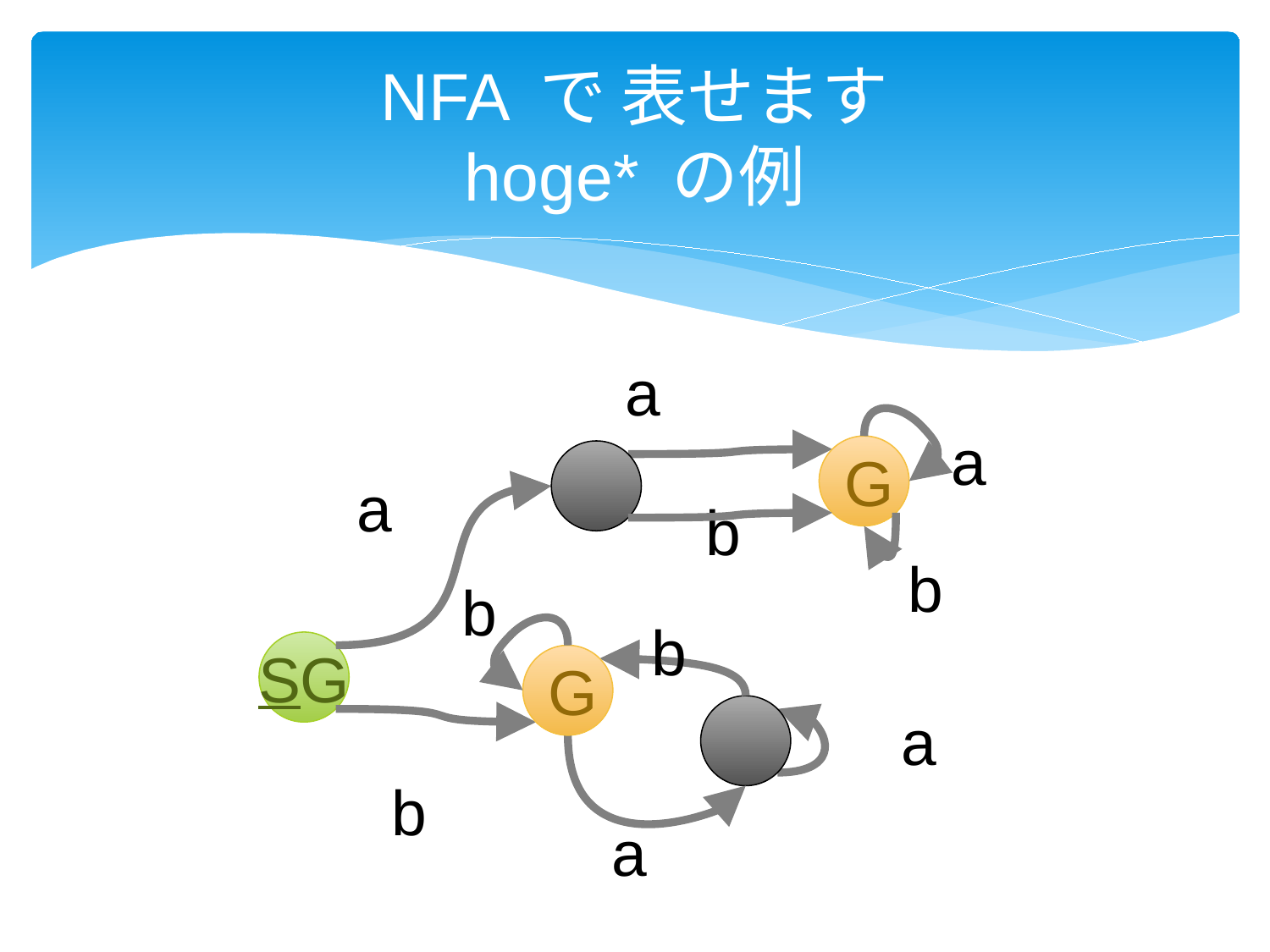

# NFA で 表せます hoge* の例
a
a
G

a
b
b
b
b
SG
G

a
b
a